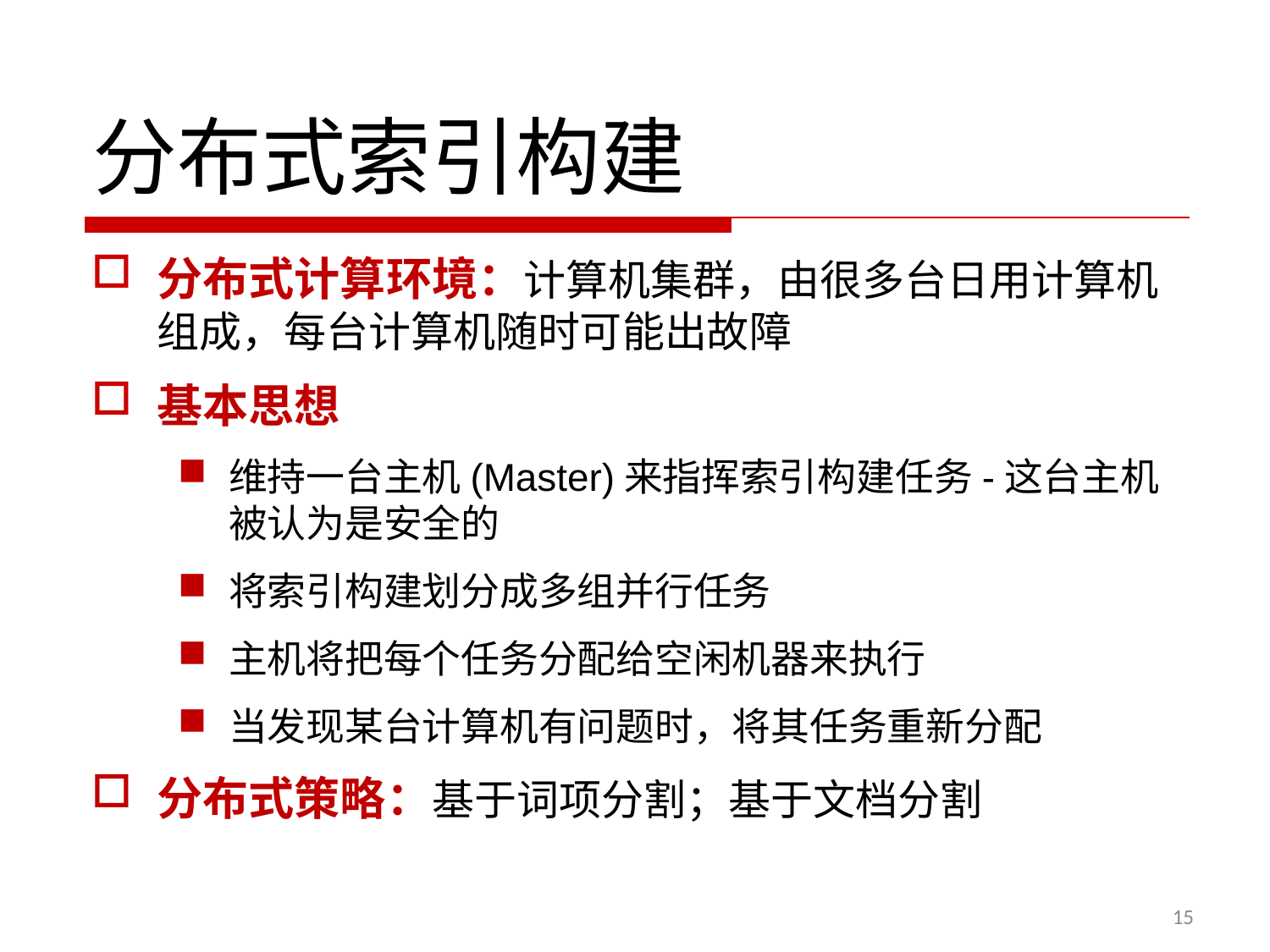

# 分布式索引构建
分布式计算环境：计算机集群，由很多台日用计算机组成，每台计算机随时可能出故障
基本思想
维持一台主机(Master)来指挥索引构建任务-这台主机被认为是安全的
将索引构建划分成多组并行任务
主机将把每个任务分配给空闲机器来执行
当发现某台计算机有问题时，将其任务重新分配
分布式策略：基于词项分割；基于文档分割
15